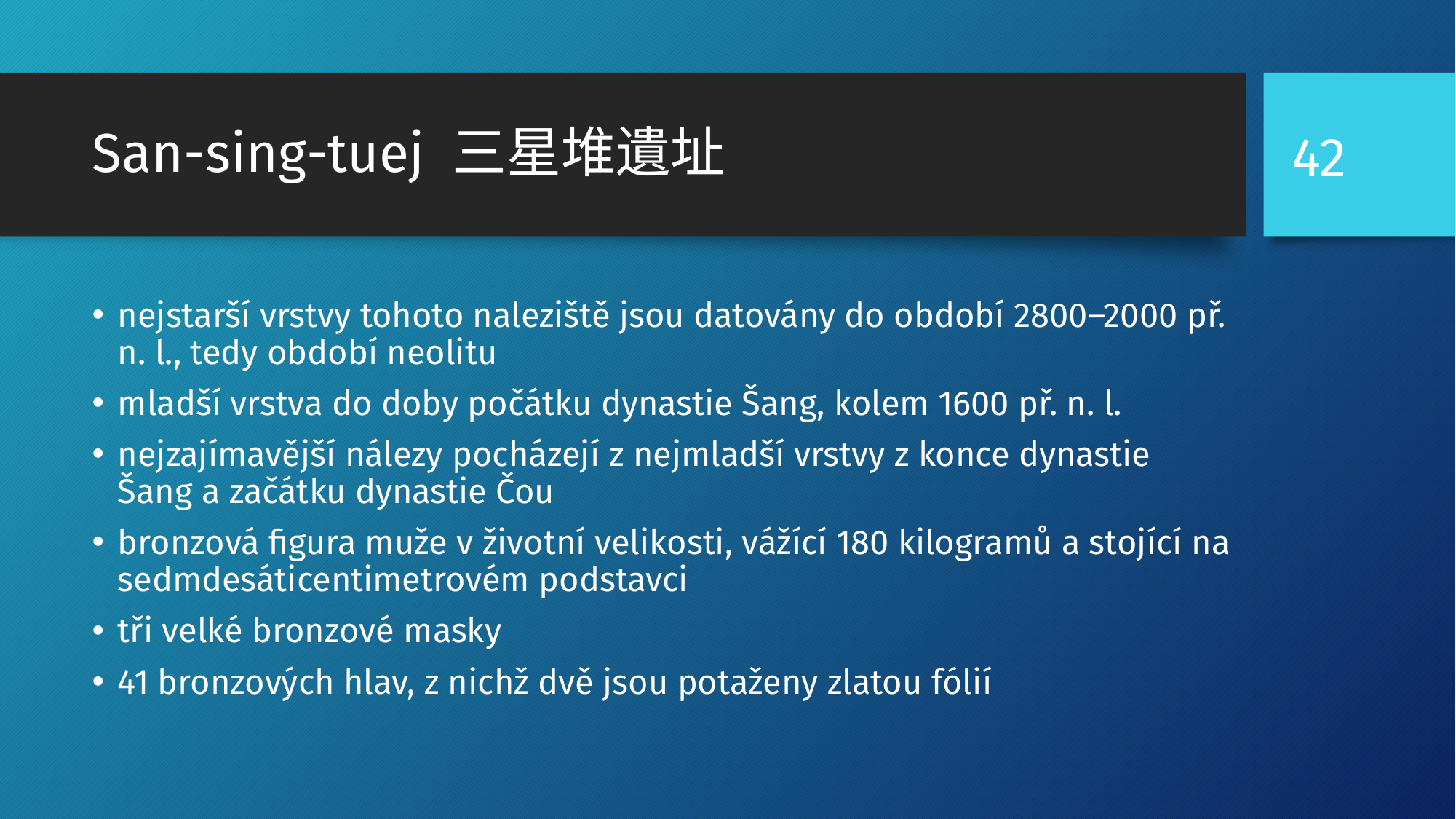

42
# San-sing-tuej 三星堆遺址
nejstarší vrstvy tohoto naleziště jsou datovány do období 2800–2000 př. n. l., tedy období neolitu
mladší vrstva do doby počátku dynastie Šang, kolem 1600 př. n. l.
nejzajímavější nálezy pocházejí z nejmladší vrstvy z konce dynastie Šang a začátku dynastie Čou
bronzová figura muže v životní velikosti, vážící 180 kilogramů a stojící na sedmdesáticentimetrovém podstavci
tři velké bronzové masky
41 bronzových hlav, z nichž dvě jsou potaženy zlatou fólií